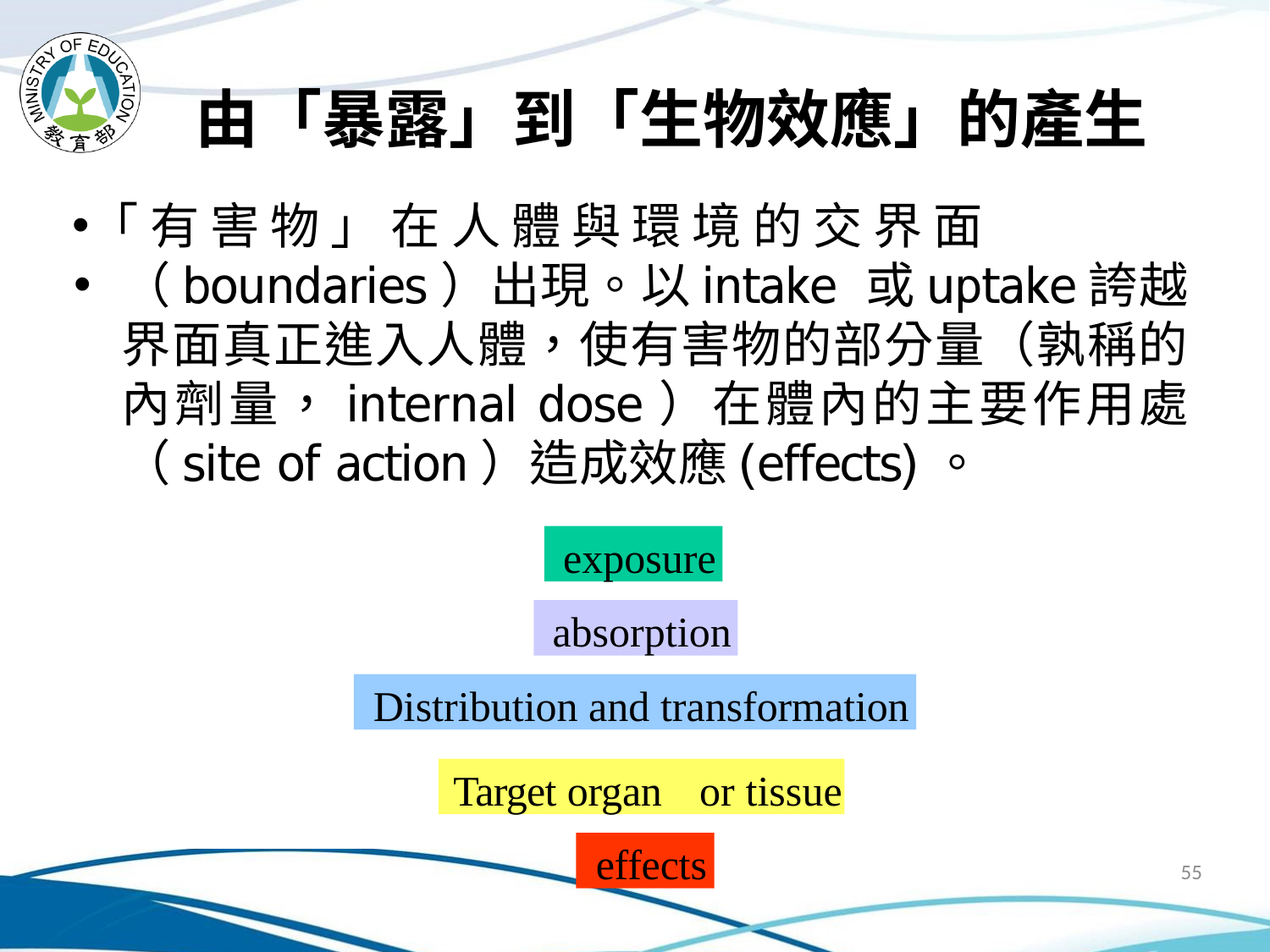

# 由「暴露」到「生物效應」的產生
「 有 害 物 」 在 人 體 與 環 境 的 交 界 面
（boundaries）出現。以intake 或uptake誇越界面真正進入人體，使有害物的部分量（孰稱的內劑量，internal dose）在體內的主要作用處（site of action）造成效應(effects)。

exposure
absorption
Distribution and transformation
Target organ	or tissue
effects
55